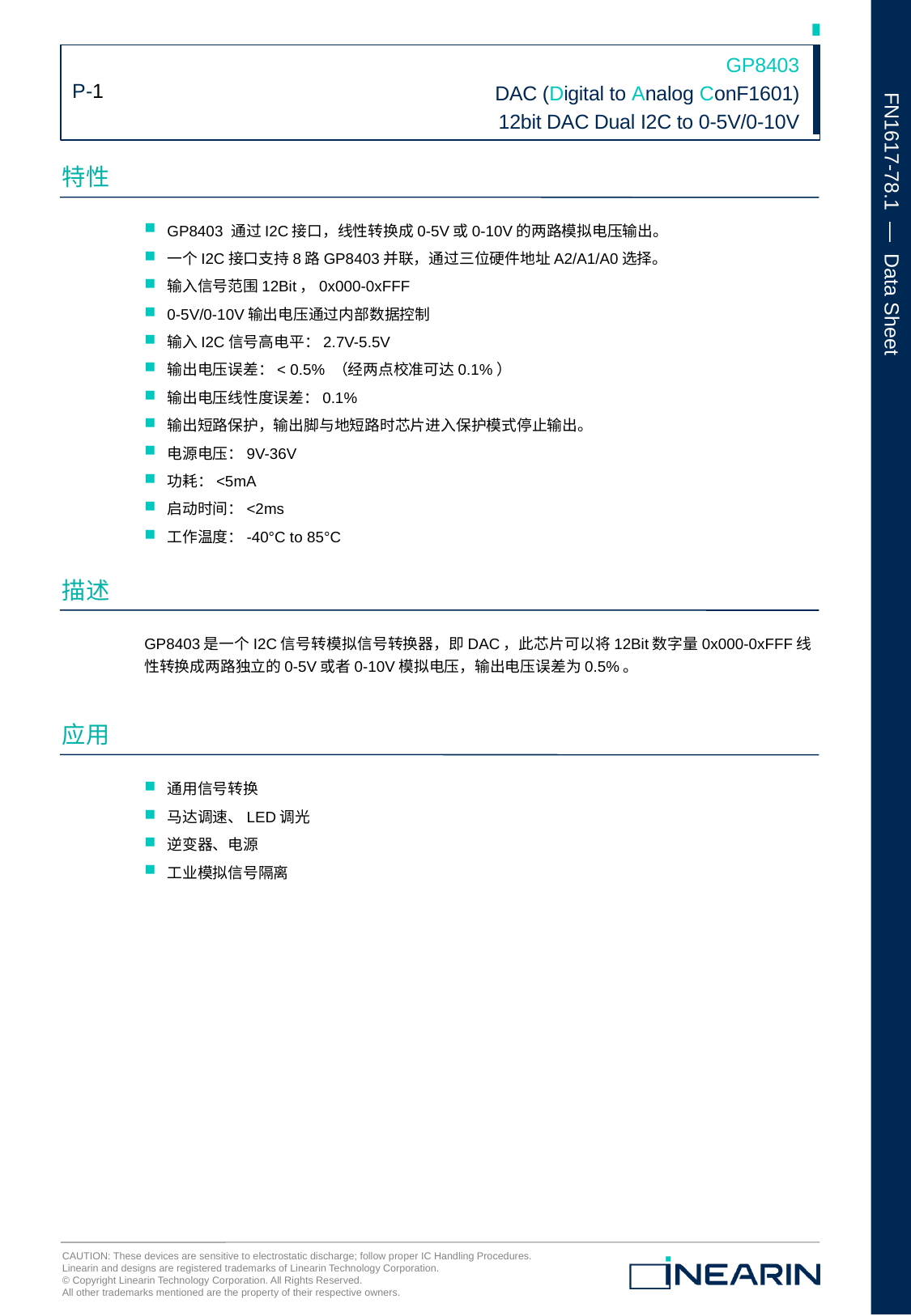

特性
GP8403 通过I2C接口，线性转换成0-5V或0-10V的两路模拟电压输出。
一个I2C接口支持8路GP8403并联，通过三位硬件地址A2/A1/A0选择。
输入信号范围12Bit，0x000-0xFFF
0-5V/0-10V输出电压通过内部数据控制
输入I2C信号高电平：2.7V-5.5V
输出电压误差：< 0.5% （经两点校准可达0.1%）
输出电压线性度误差：0.1%
输出短路保护，输出脚与地短路时芯片进入保护模式停止输出。
电源电压：9V-36V
功耗：<5mA
启动时间：<2ms
工作温度：-40°C to 85°C

描述
GP8403是一个I2C信号转模拟信号转换器，即DAC，此芯片可以将12Bit数字量0x000-0xFFF线性转换成两路独立的0-5V或者0-10V模拟电压，输出电压误差为0.5%。
应用
通用信号转换
马达调速、LED调光
逆变器、电源
工业模拟信号隔离